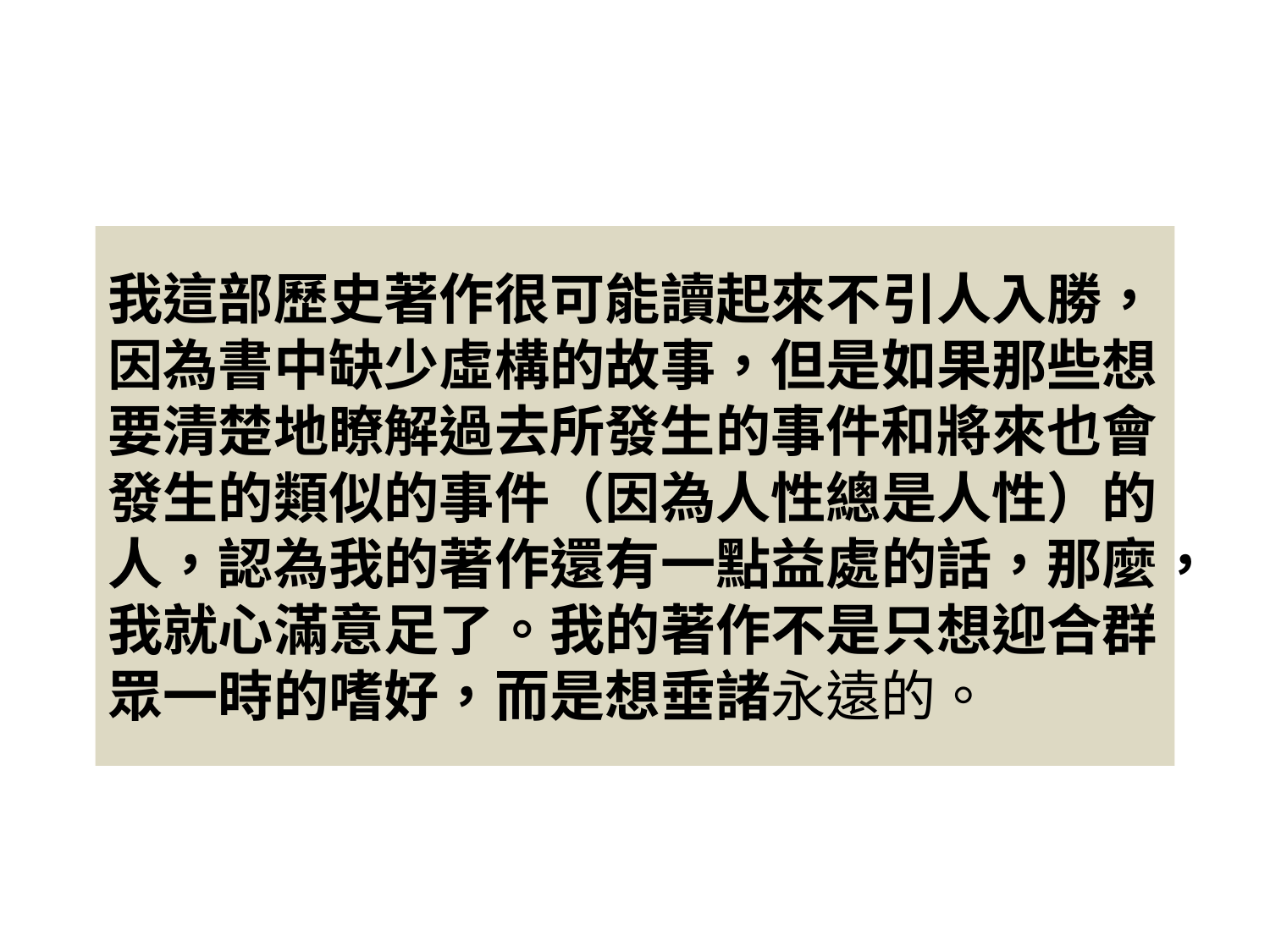

# 我這部歷史著作很可能讀起來不引人入勝，因為書中缺少虛構的故事，但是如果那些想要清楚地瞭解過去所發生的事件和將來也會發生的類似的事件（因為人性總是人性）的人，認為我的著作還有一點益處的話，那麼，我就心滿意足了。我的著作不是只想迎合群眾一時的嗜好，而是想垂諸永遠的。